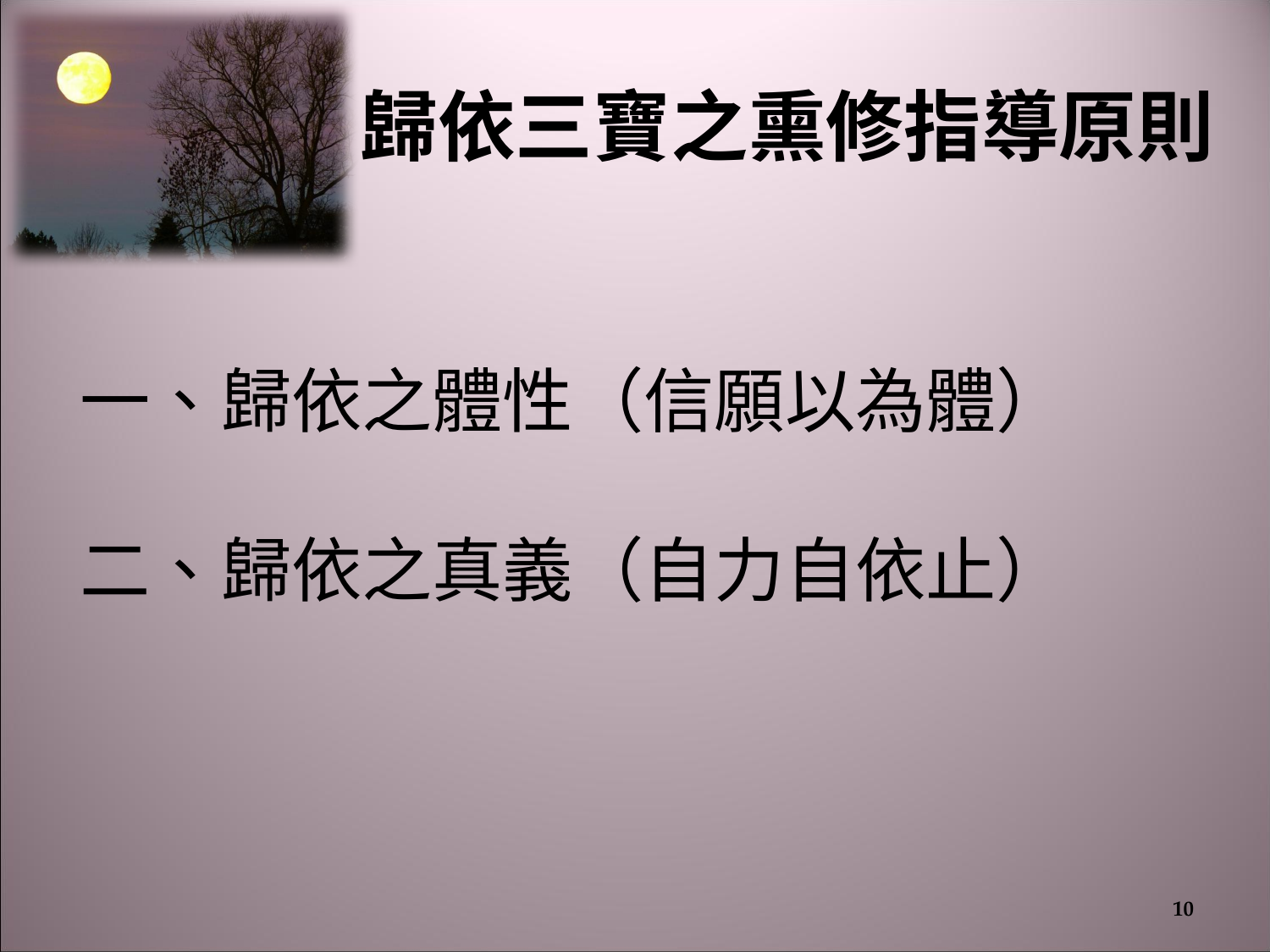

# 歸依三寶之熏修指導原則
一、歸依之體性（信願以為體）
二、歸依之真義（自力自依止）

10